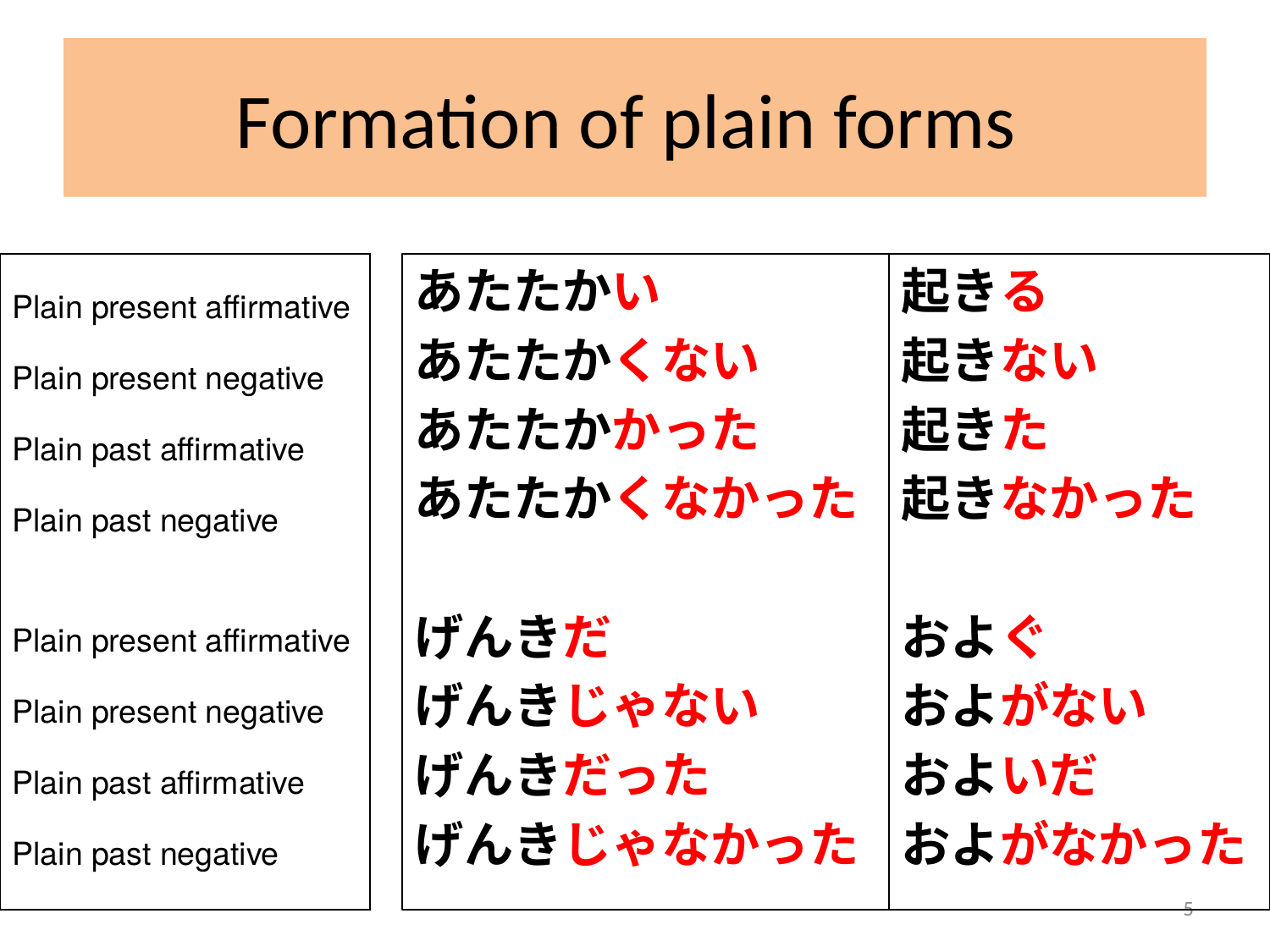

# Formation of plain forms
Plain present affirmative
Plain present negative
Plain past affirmative
Plain past negative
Plain present affirmative
Plain present negative
Plain past affirmative
Plain past negative
あたたかい
あたたかくない
あたたかかった
あたたかくなかった

げんきだ
げんきじゃない
げんきだった
げんきじゃなかった
起きる
起きない
起きた
起きなかった

およぐ
およがない
およいだ
およがなかった
5